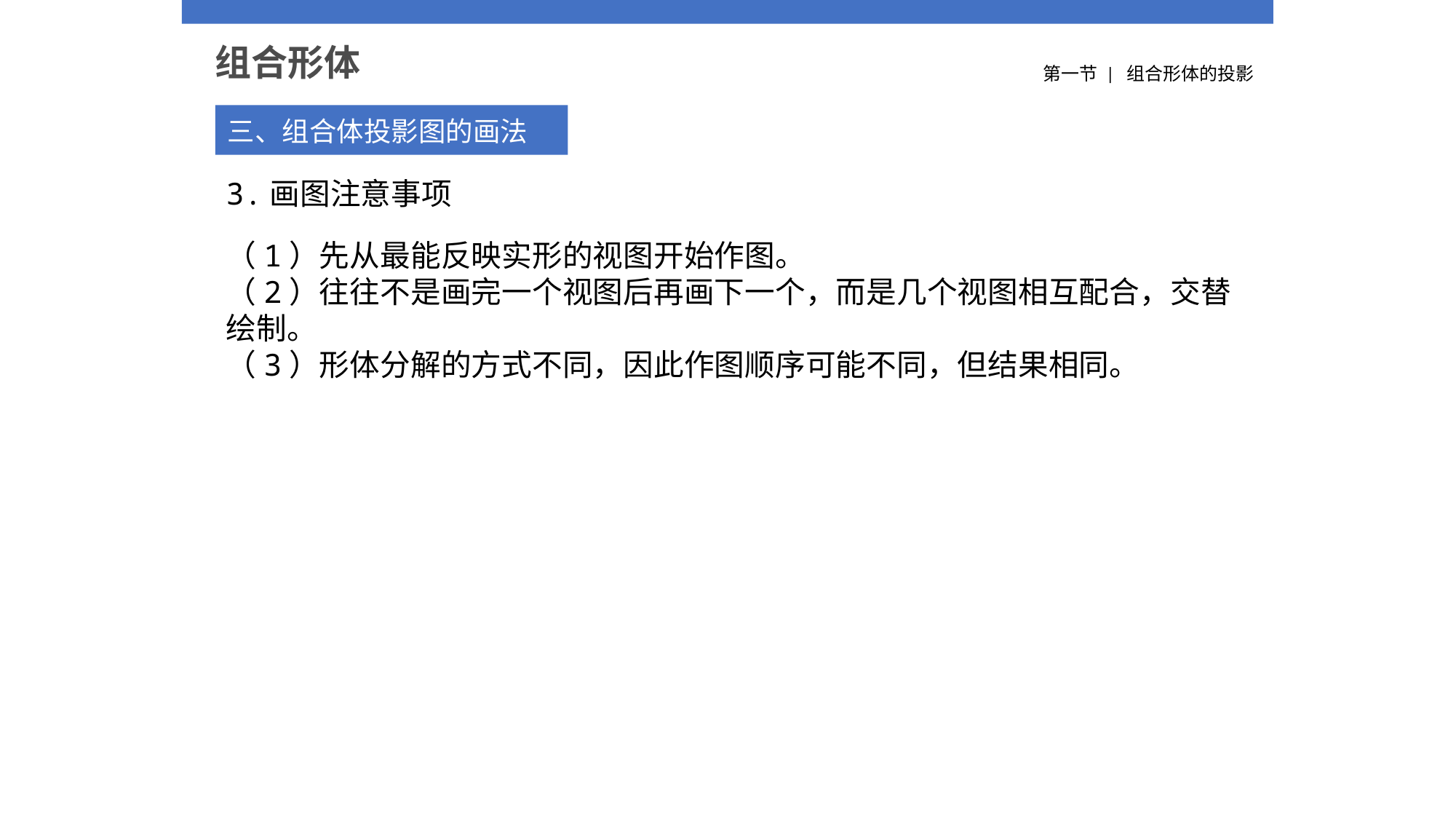

组合形体
第一节 |  组合形体的投影

三、组合体投影图的画法
3.画图注意事项
（1）先从最能反映实形的视图开始作图。
（2）往往不是画完一个视图后再画下一个，而是几个视图相互配合，交替绘制。
（3）形体分解的方式不同，因此作图顺序可能不同，但结果相同。